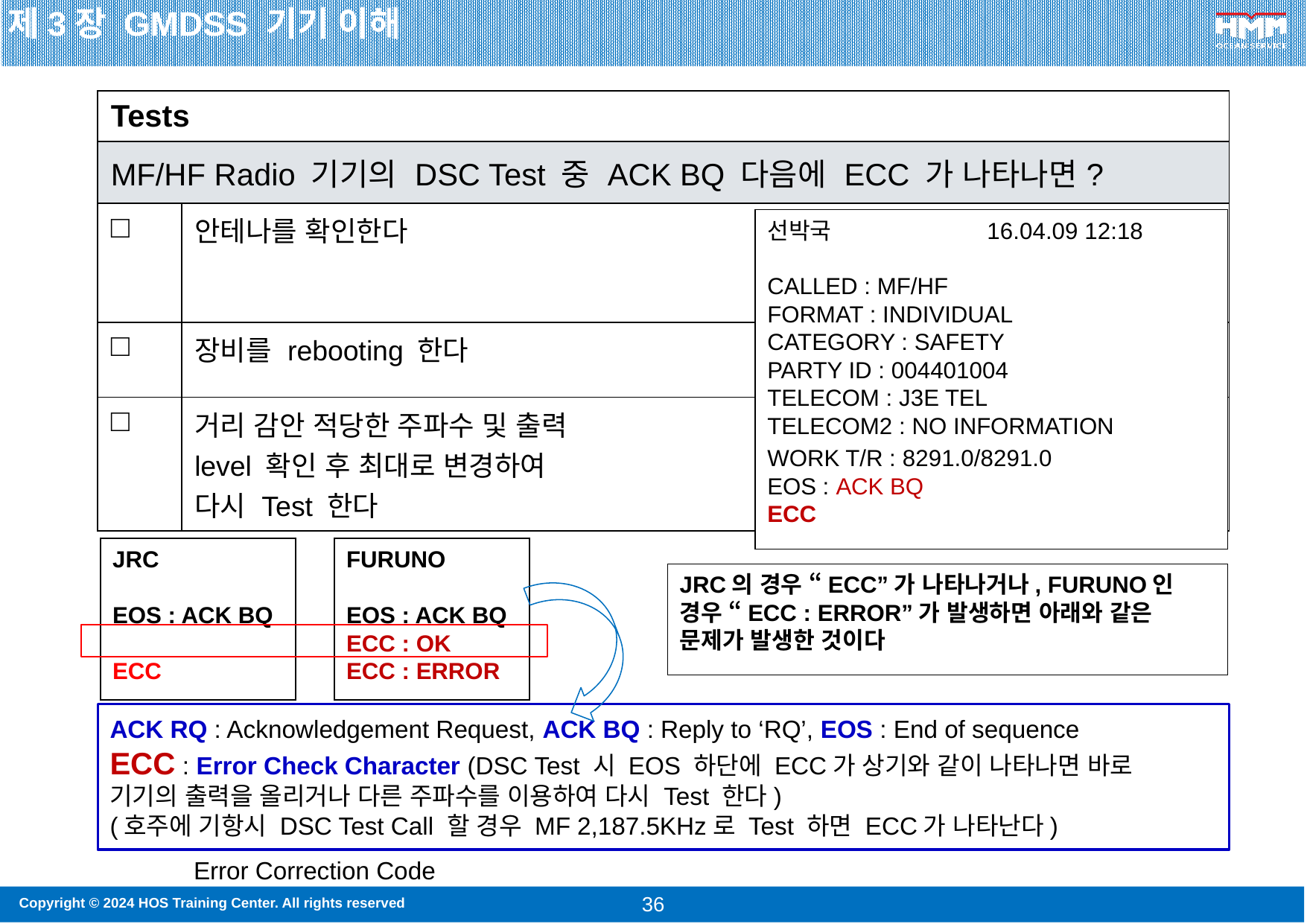

제3장 GMDSS 기기 이해
| Tests |  |
| --- | --- |
| MF/HF Radio 기기의 DSC Test 중 ACK BQ 다음에 ECC 가 나타나면? |  |
| □ | 안테나를 확인한다 |
| □ | 장비를 rebooting 한다 |
| □ | 거리 감안 적당한 주파수 및 출력 level 확인 후 최대로 변경하여 다시 Test 한다 |
선박국                       16.04.09 12:18

CALLED : MF/HF
FORMAT : INDIVIDUAL
CATEGORY : SAFETY
PARTY ID : 004401004
TELECOM : J3E TEL
TELECOM2 : NO INFORMATION
WORK T/R : 8291.0/8291.0
EOS : ACK BQ
ECC
Modem loop test란 송신과 수신이 제대로 되는지 확인하는 것이다
Odem loop test를 하면 기기 내부적으로 메시지를 보내고 받는다 점검 결과가 ok면 아무런 문제없이
송신과 수신이 잘된다는 얘기다

안테나 튜닝이 안된다면 장비의 전원을 끄고 안테나 튜너를 열고 PCB등이 나갔는지 확인한다
Dsc 테스트가 안되면 다른 해안국과 또는 다른 주파수로 또는 출력을 확인하고 테스트하도록 한다
아니면 detention을 받는다

ECC Error Check Character
(오류검사코드로 잡음 또는 수신기 decorder의 error로 ecc가 나는데 이때는 다른주파수 또는 출력을 높게하 후 다시 시험한다
JRC

EOS : ACK BQ

ECC
FURUNO

EOS : ACK BQ
ECC : OK
ECC : ERROR
JRC의 경우 “ECC”가 나타나거나, FURUNO인
경우 “ECC : ERROR”가 발생하면 아래와 같은
문제가 발생한 것이다

ACK RQ : Acknowledgement Request, ACK BQ : Reply to ‘RQ’, EOS : End of sequence
ECC : Error Check Character (DSC Test 시 EOS 하단에 ECC가 상기와 같이 나타나면 바로
기기의 출력을 올리거나 다른 주파수를 이용하여 다시 Test 한다)
(호주에 기항시 DSC Test Call 할 경우 MF 2,187.5KHz로 Test 하면 ECC가 나타난다)
Error Correction Code
36